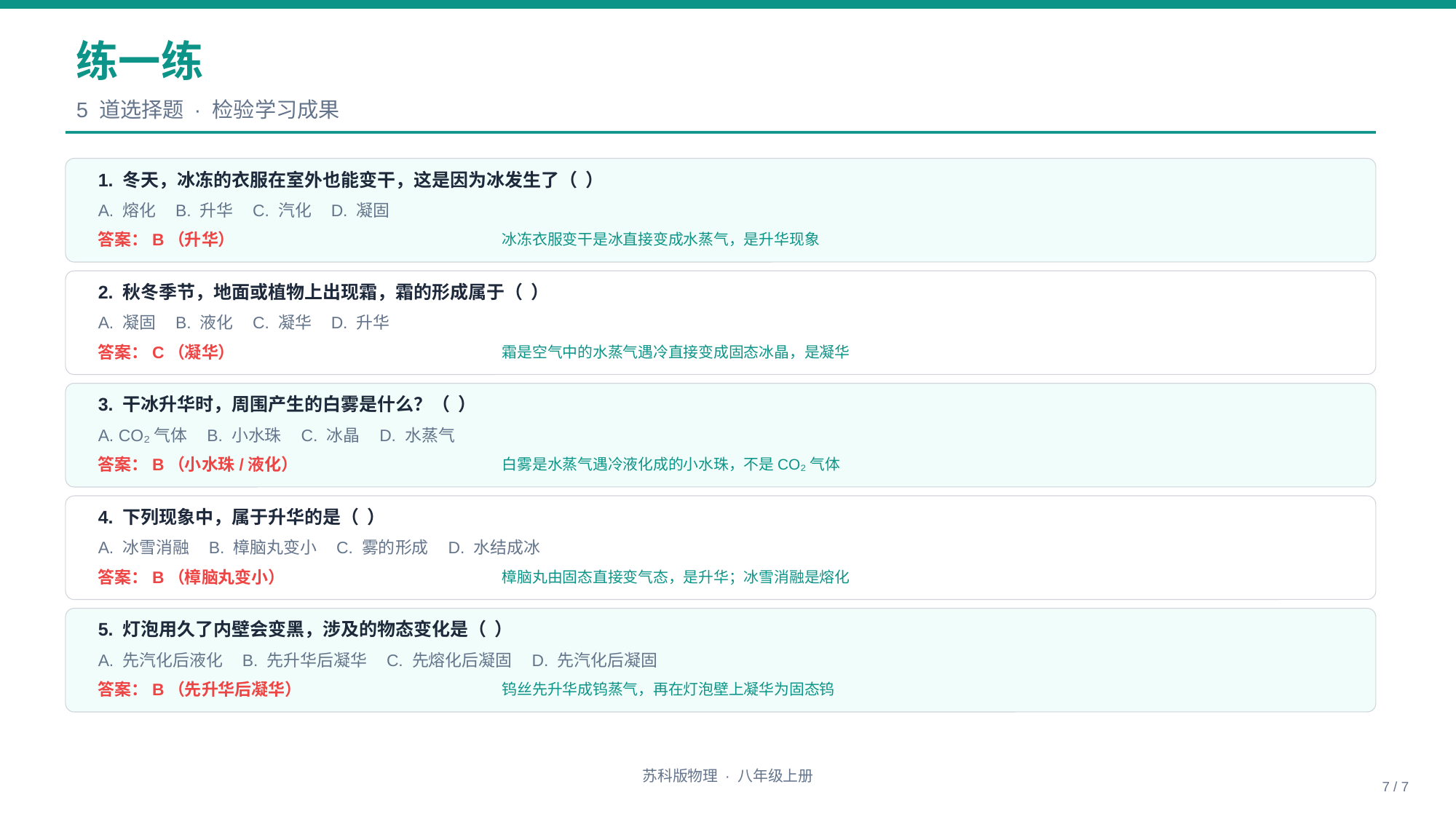

练一练
5 道选择题 · 检验学习成果

1. 冬天，冰冻的衣服在室外也能变干，这是因为冰发生了（  ）
A. 熔化    B. 升华    C. 汽化    D. 凝固
答案：B（升华）
冰冻衣服变干是冰直接变成水蒸气，是升华现象

2. 秋冬季节，地面或植物上出现霜，霜的形成属于（  ）
A. 凝固    B. 液化    C. 凝华    D. 升华
答案：C（凝华）
霜是空气中的水蒸气遇冷直接变成固态冰晶，是凝华

3. 干冰升华时，周围产生的白雾是什么？（  ）
A. CO₂气体    B. 小水珠    C. 冰晶    D. 水蒸气
答案：B（小水珠/液化）
白雾是水蒸气遇冷液化成的小水珠，不是CO₂气体

4. 下列现象中，属于升华的是（  ）
A. 冰雪消融    B. 樟脑丸变小    C. 雾的形成    D. 水结成冰
答案：B（樟脑丸变小）
樟脑丸由固态直接变气态，是升华；冰雪消融是熔化

5. 灯泡用久了内壁会变黑，涉及的物态变化是（  ）
A. 先汽化后液化    B. 先升华后凝华    C. 先熔化后凝固    D. 先汽化后凝固
答案：B（先升华后凝华）
钨丝先升华成钨蒸气，再在灯泡壁上凝华为固态钨
苏科版物理 · 八年级上册
7 / 7